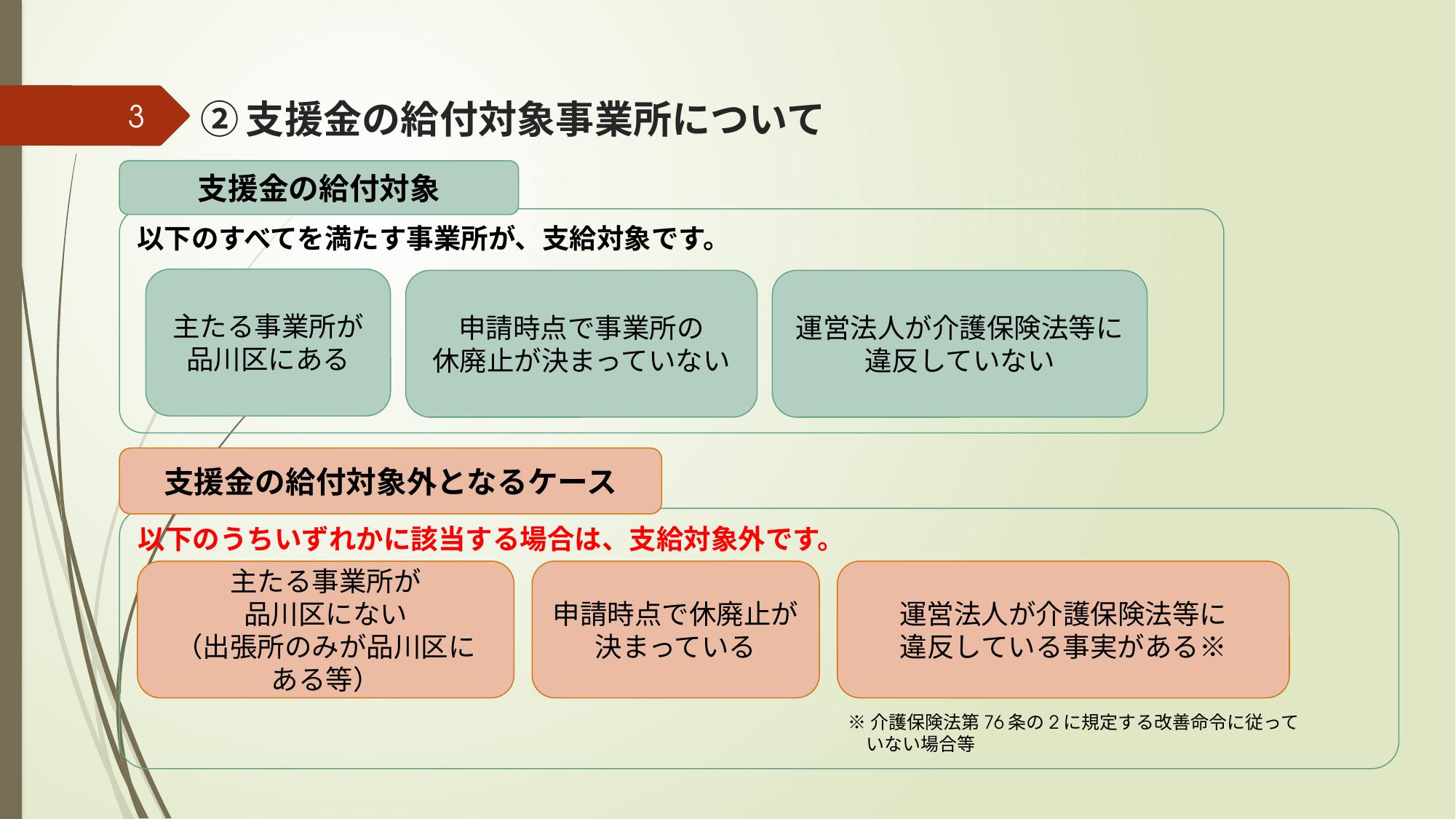

# ②支援金の給付対象事業所について
3
支援金の給付対象
以下のすべてを満たす事業所が、支給対象です。

主たる事業所が品川区にある
申請時点で事業所の
休廃止が決まっていない
運営法人が介護保険法等に
違反していない
支援金の給付対象外となるケース
以下のうちいずれかに該当する場合は、支給対象外です。

主たる事業所が
品川区にない
（出張所のみが品川区に
ある等）
申請時点で休廃止が
決まっている
運営法人が介護保険法等に
違反している事実がある※
※介護保険法第76条の2に規定する改善命令に従って
　いない場合等